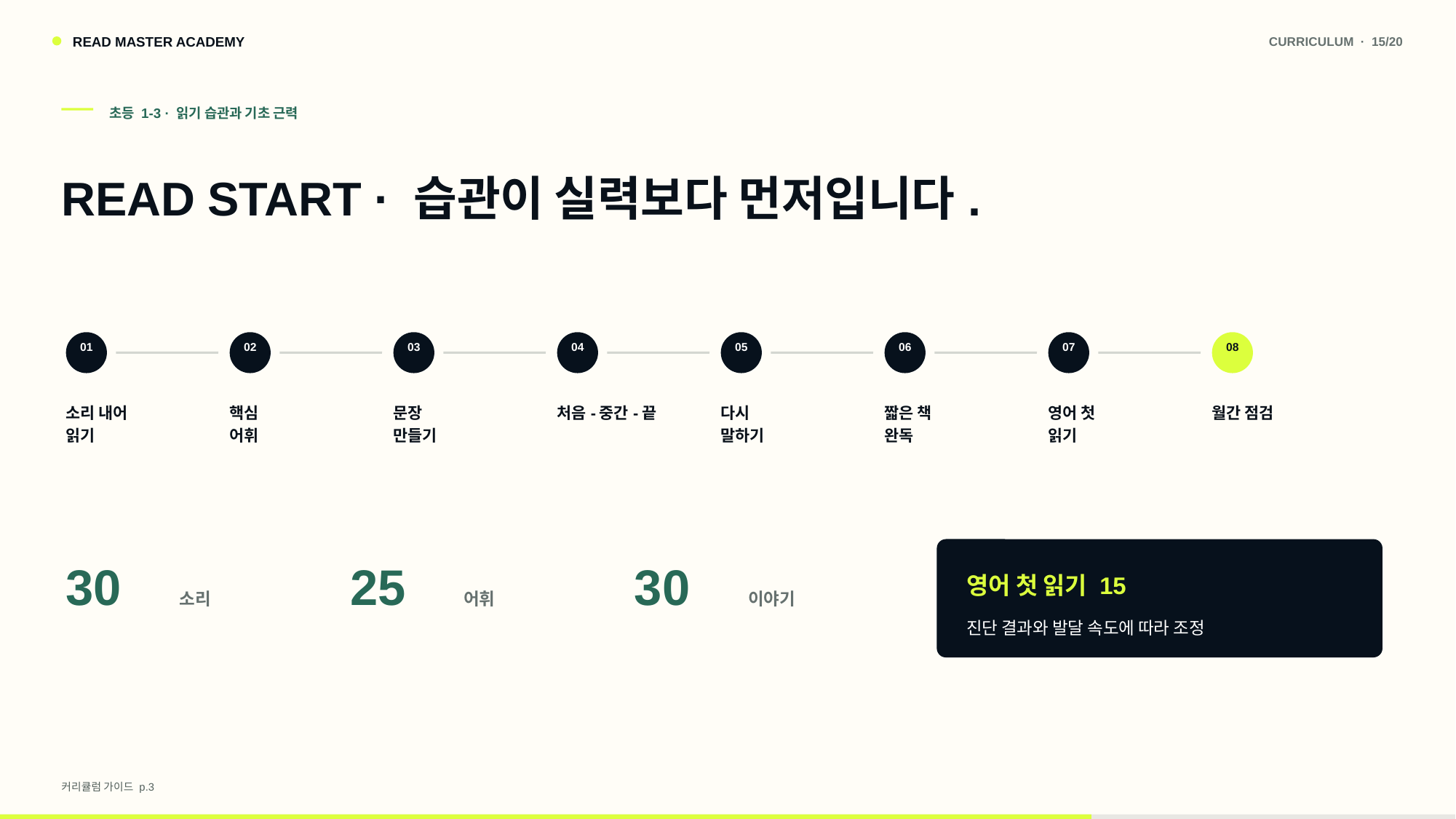

READ MASTER ACADEMY
CURRICULUM  ·  15/20

초등 1-3 · 읽기 습관과 기초 근력

READ START · 습관이 실력보다 먼저입니다.

01
02
03
04
05
06
07
08

소리 내어
읽기
핵심
어휘
문장
만들기
처음-중간-끝
다시
말하기
짧은 책
완독
영어 첫
읽기
월간 점검

30
25
30
영어 첫 읽기 15
소리
어휘
이야기
진단 결과와 발달 속도에 따라 조정
커리큘럼 가이드 p.3